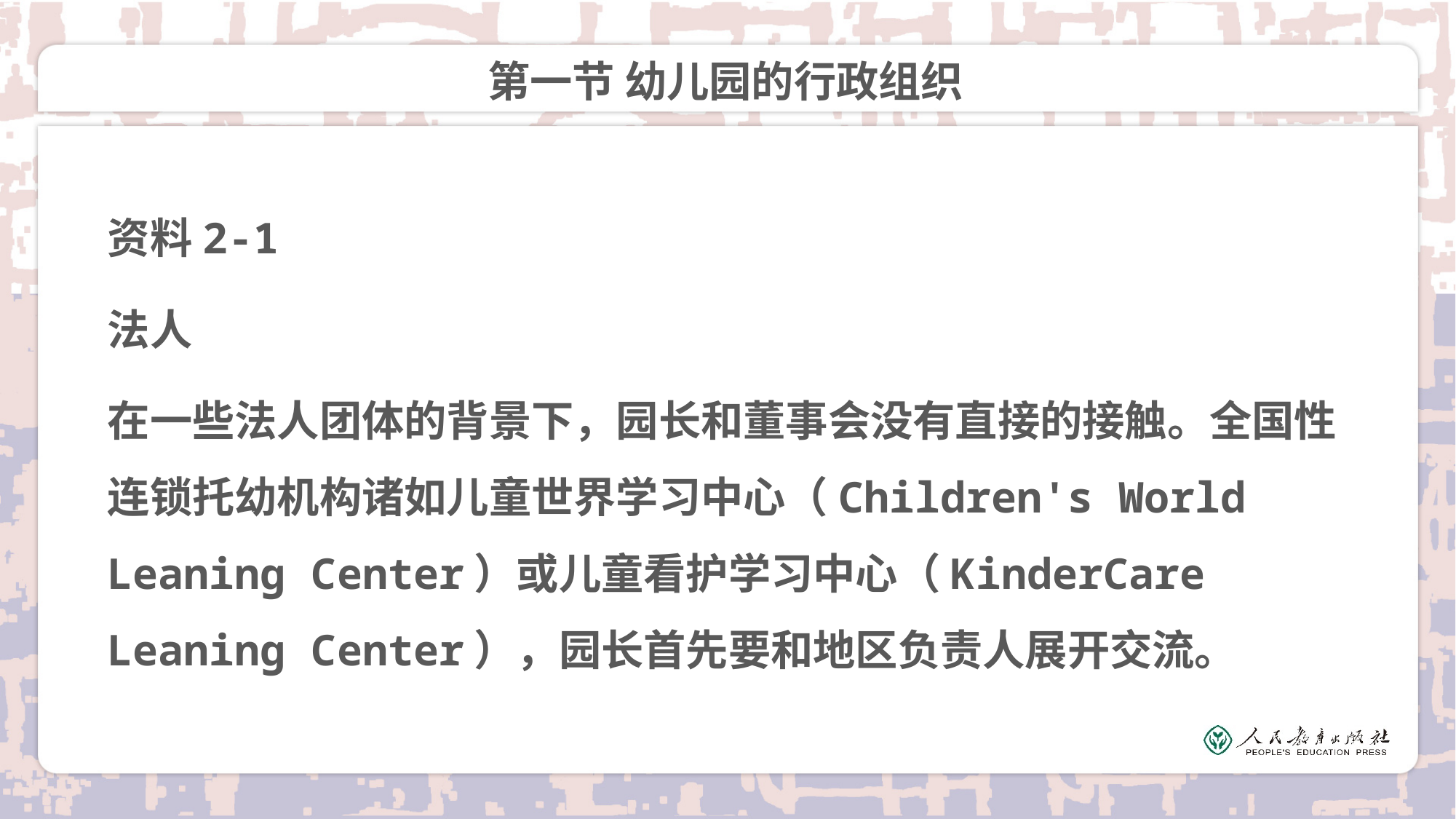

# 第一节 幼儿园的行政组织
资料2-1
法人
在一些法人团体的背景下，园长和董事会没有直接的接触。全国性连锁托幼机构诸如儿童世界学习中心（Children's World Leaning Center）或儿童看护学习中心（KinderCare Leaning Center），园长首先要和地区负责人展开交流。